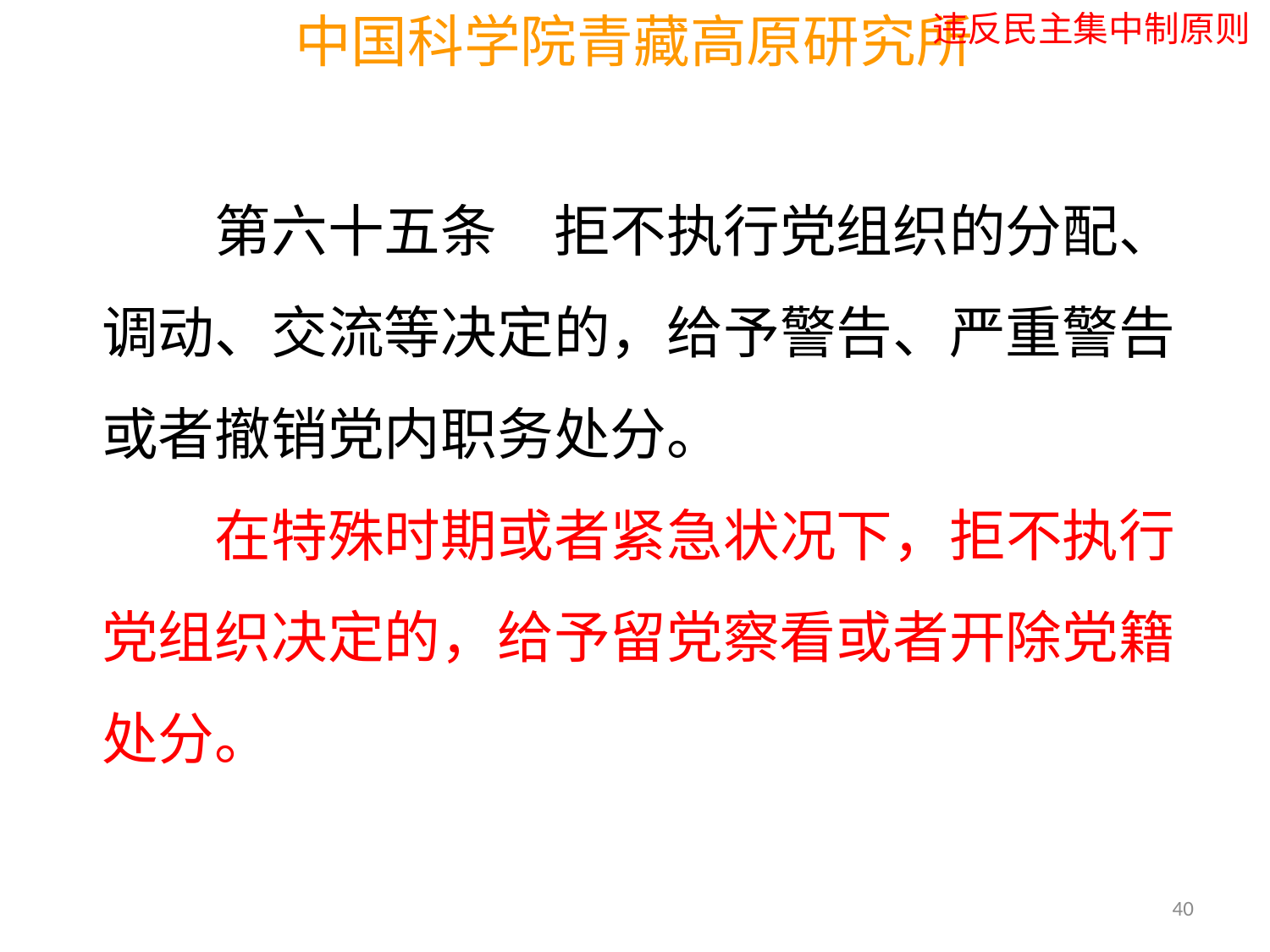

违反民主集中制原则
　　第六十五条　拒不执行党组织的分配、调动、交流等决定的，给予警告、严重警告或者撤销党内职务处分。
　　在特殊时期或者紧急状况下，拒不执行党组织决定的，给予留党察看或者开除党籍处分。
40